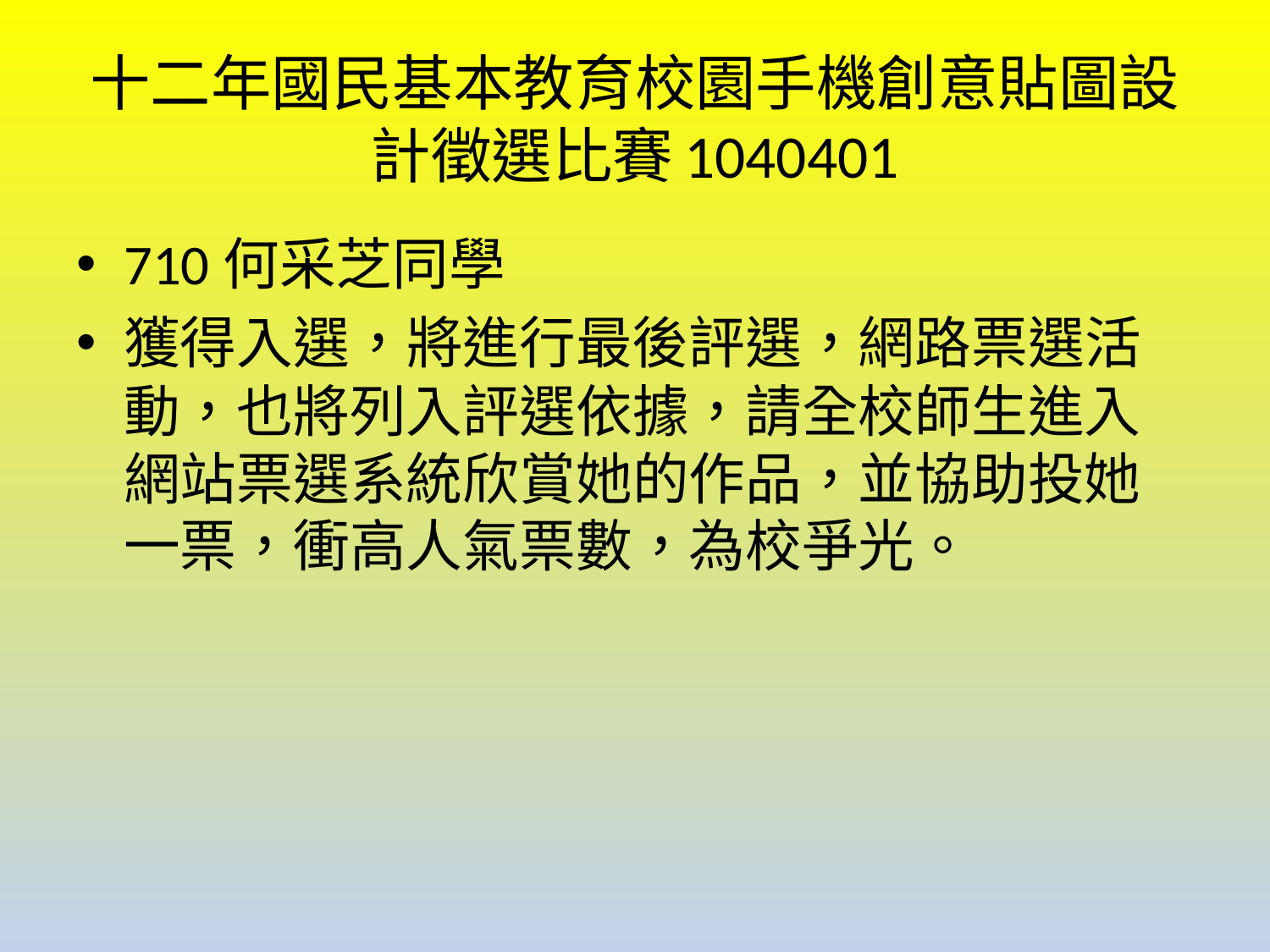

# 十二年國民基本教育校園手機創意貼圖設計徵選比賽1040401
710何采芝同學
獲得入選，將進行最後評選，網路票選活動，也將列入評選依據，請全校師生進入網站票選系統欣賞她的作品，並協助投她一票，衝高人氣票數，為校爭光。